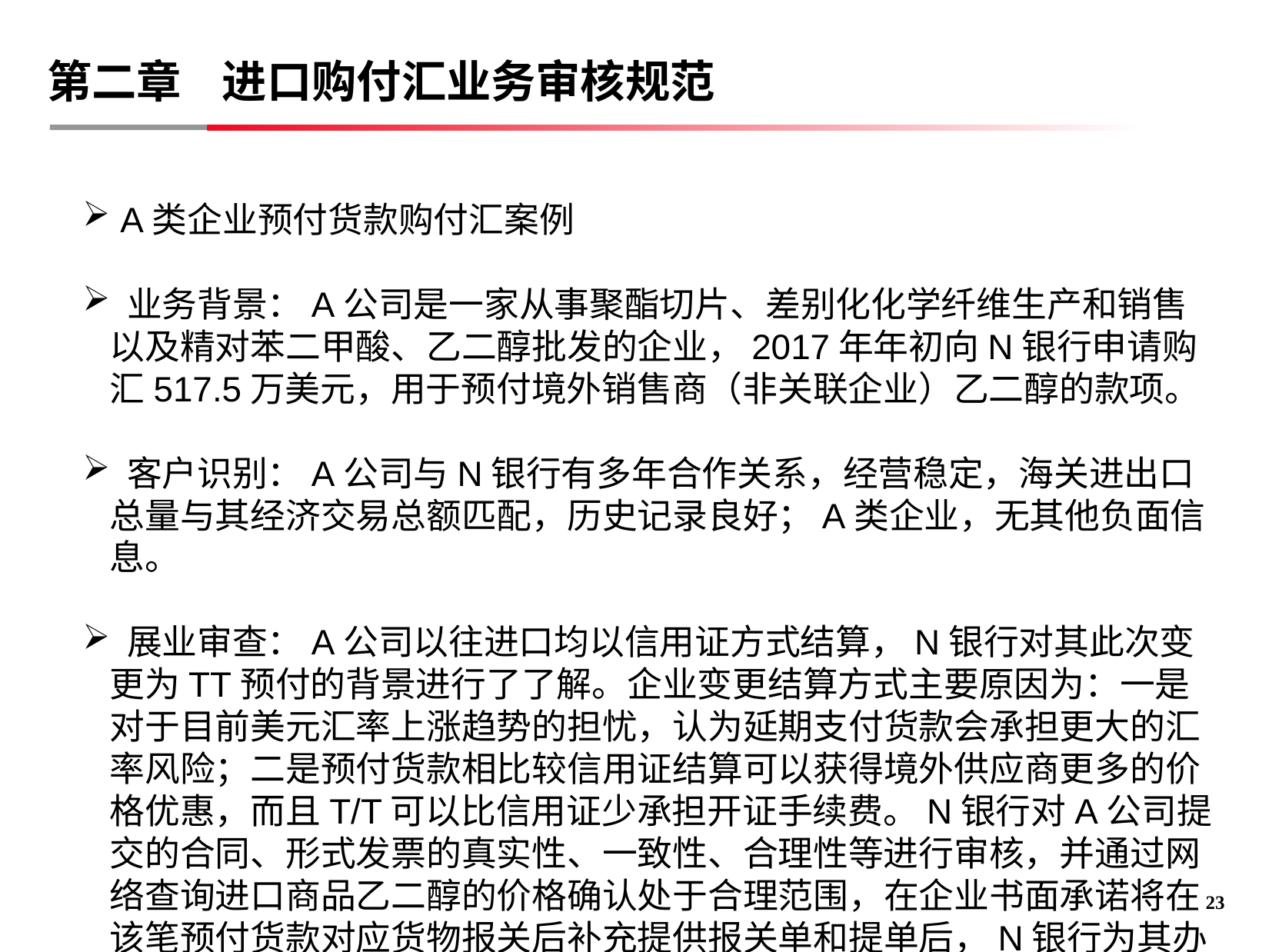

# 第二章    进口购付汇业务审核规范

 A类企业预付货款购付汇案例

 业务背景：A公司是一家从事聚酯切片、差别化化学纤维生产和销售以及精对苯二甲酸、乙二醇批发的企业，2017年年初向N银行申请购汇517.5万美元，用于预付境外销售商（非关联企业）乙二醇的款项。

 客户识别：A公司与N银行有多年合作关系，经营稳定，海关进出口总量与其经济交易总额匹配，历史记录良好；A类企业，无其他负面信息。

 展业审查：A公司以往进口均以信用证方式结算，N银行对其此次变更为TT预付的背景进行了了解。企业变更结算方式主要原因为：一是对于目前美元汇率上涨趋势的担忧，认为延期支付货款会承担更大的汇率风险；二是预付货款相比较信用证结算可以获得境外供应商更多的价格优惠，而且T/T可以比信用证少承担开证手续费。N银行对A公司提交的合同、形式发票的真实性、一致性、合理性等进行审核，并通过网络查询进口商品乙二醇的价格确认处于合理范围，在企业书面承诺将在该笔预付货款对应货物报关后补充提供报关单和提单后，N银行为其办理了购付汇手续。
23